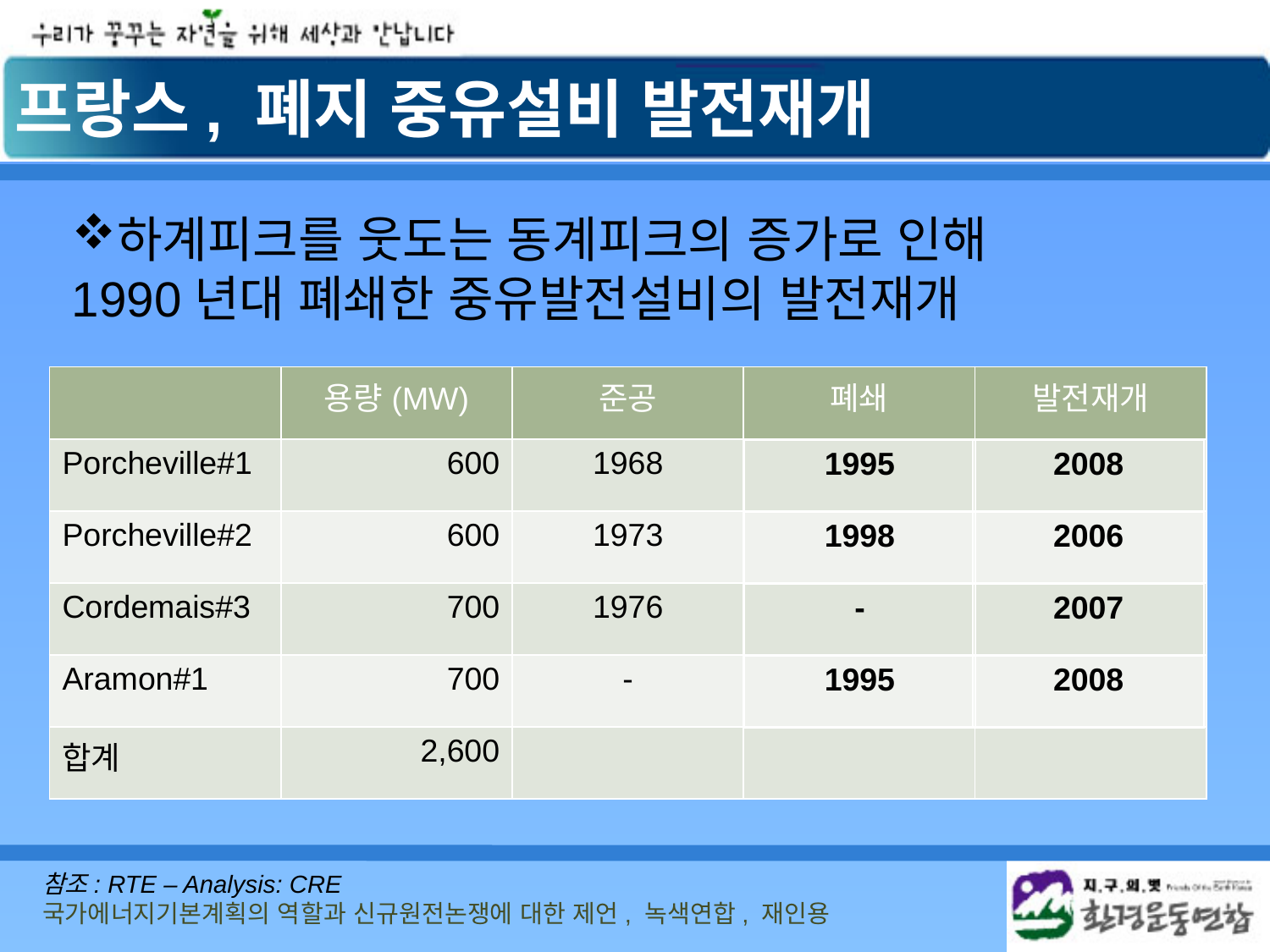

# 프랑스, 폐지 중유설비 발전재개
하계피크를 웃도는 동계피크의 증가로 인해
1990년대 폐쇄한 중유발전설비의 발전재개
|  | 용량(MW) | 준공 | 폐쇄 | 발전재개 |
| --- | --- | --- | --- | --- |
| Porcheville#1 | 600 | 1968 |  |  |
| Porcheville#2 | 600 | 1973 |  |  |
| Cordemais#3 | 700 | 1976 |  |  |
| Aramon#1 | 700 | - |  |  |
| 합계 | 2,600 |  |  |  |
| 1995 |
| --- |
| 1998 |
| - |
| 1995 |
| 2008 |
| --- |
| 2006 |
| 2007 |
| 2008 |

참조: RTE – Analysis: CRE
국가에너지기본계획의 역할과 신규원전논쟁에 대한 제언, 녹색연합, 재인용